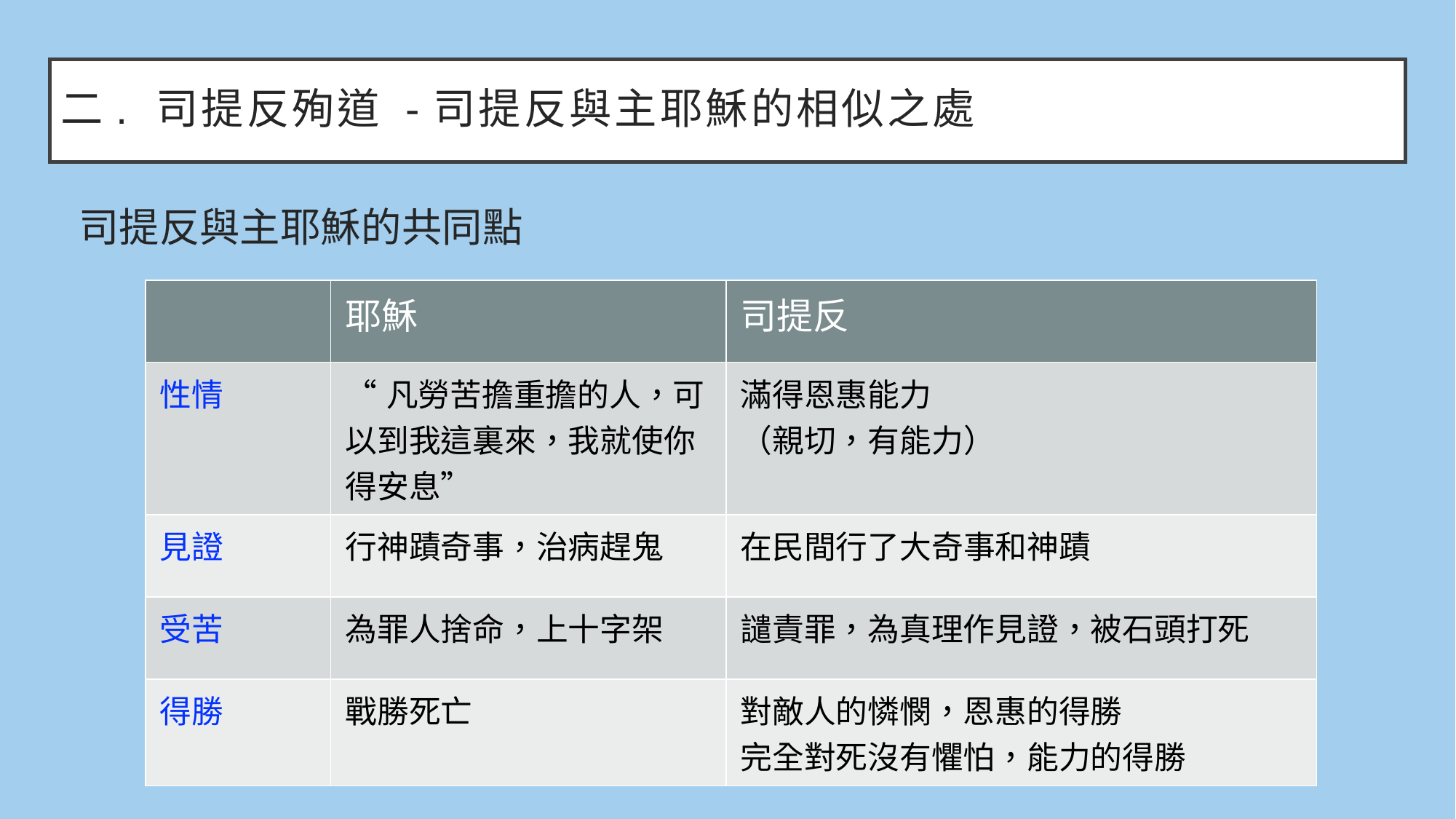

# 二. 司提反殉道 -司提反與主耶穌的相似之處
司提反與主耶穌的共同點
|  | 耶穌 | 司提反 |
| --- | --- | --- |
| 性情 | “凡勞苦擔重擔的人，可以到我這裏來，我就使你得安息” | 滿得恩惠能力 （親切，有能力） |
| 見證 | 行神蹟奇事，治病趕鬼 | 在民間行了大奇事和神蹟 |
| 受苦 | 為罪人捨命，上十字架 | 譴責罪，為真理作見證，被石頭打死 |
| 得勝 | 戰勝死亡 | 對敵人的憐憫，恩惠的得勝 完全對死沒有懼怕，能力的得勝 |